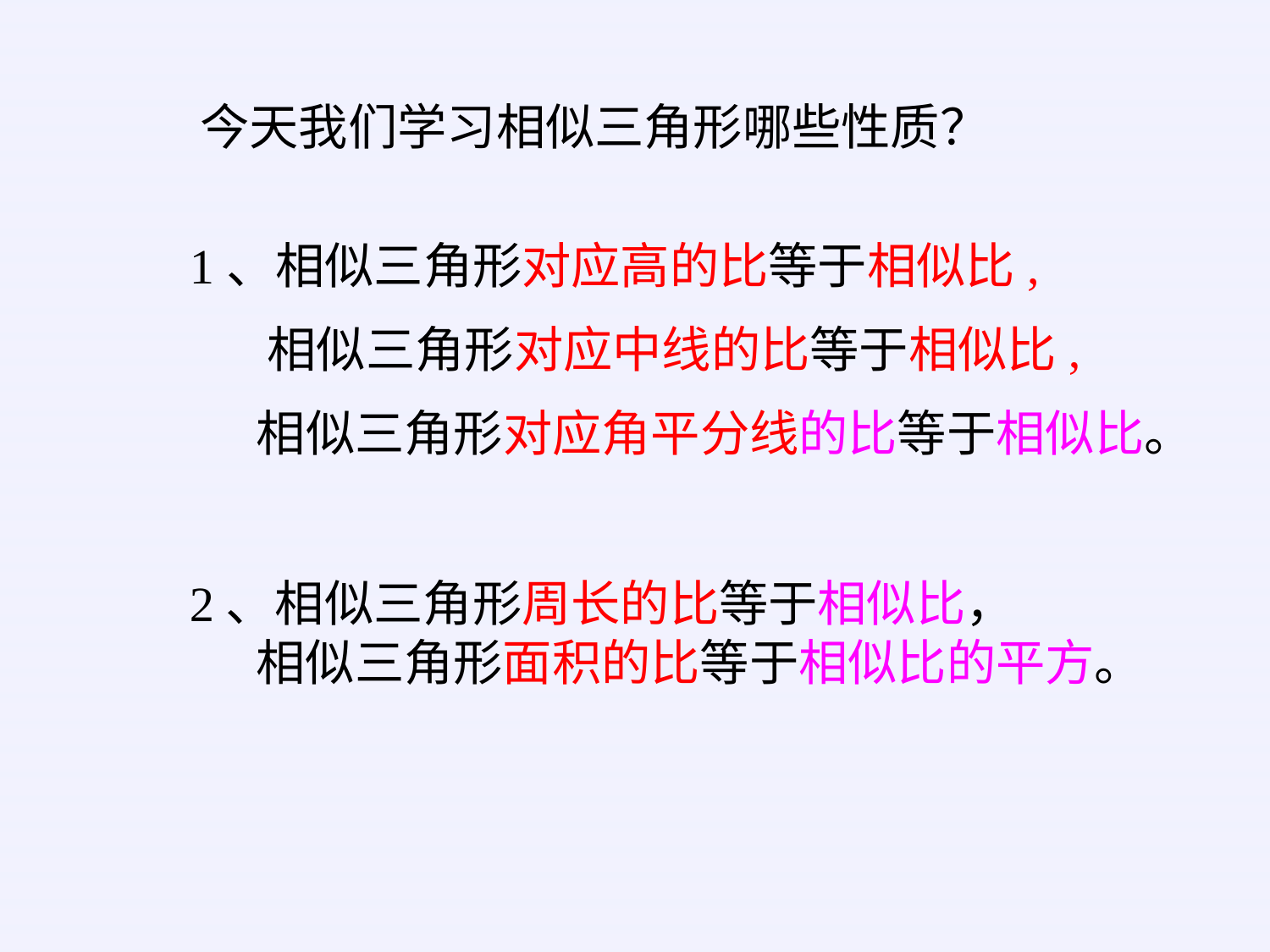

今天我们学习相似三角形哪些性质？
1、相似三角形对应高的比等于相似比,
      相似三角形对应中线的比等于相似比,
     相似三角形对应角平分线的比等于相似比。
2、相似三角形周长的比等于相似比，
     相似三角形面积的比等于相似比的平方。